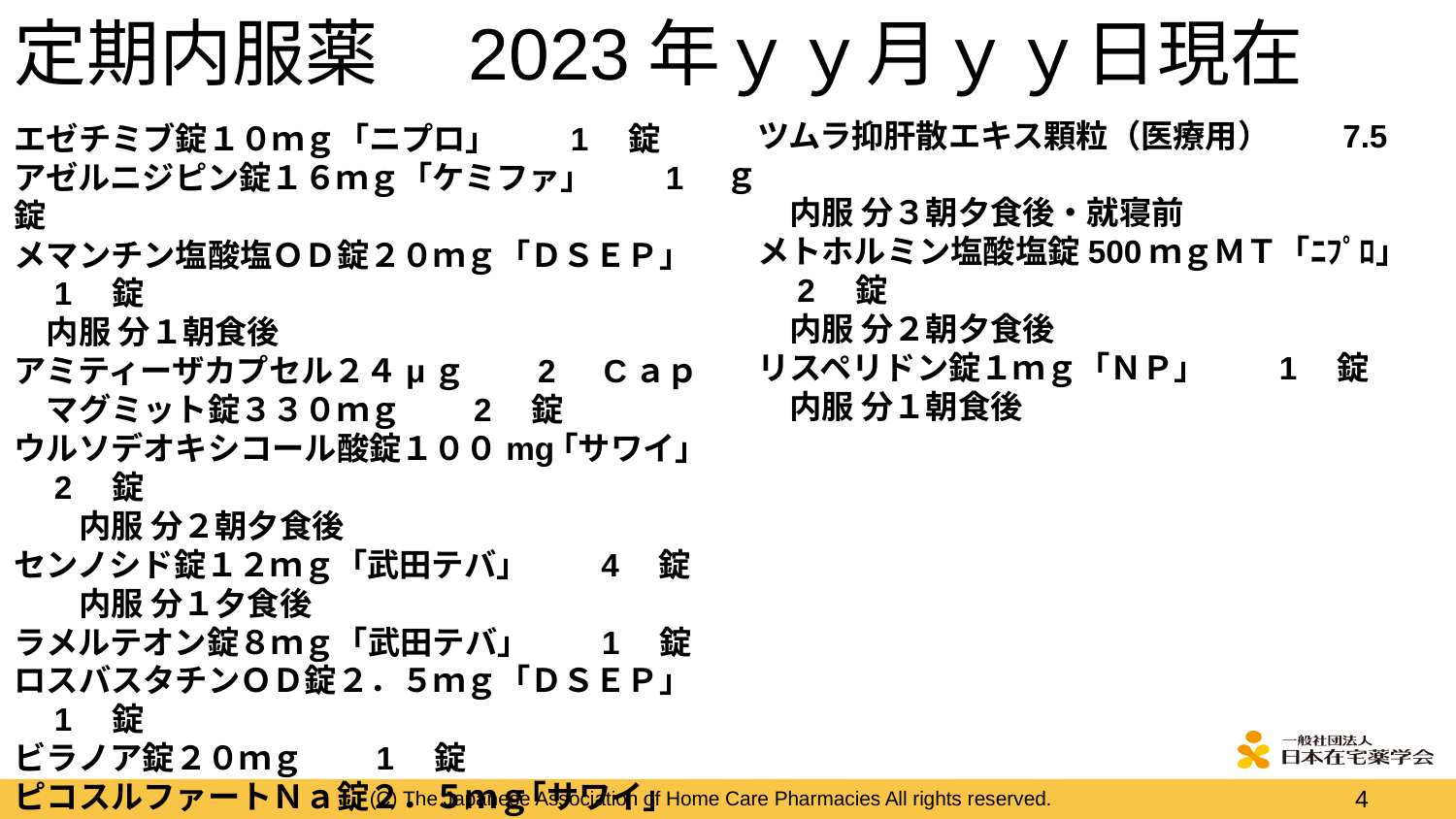

定期内服薬　2023年ｙｙ月ｙｙ日現在
　ツムラ抑肝散エキス顆粒（医療用）　　7.5　ｇ
　　内服 分３朝夕食後・就寝前
　メトホルミン塩酸塩錠500ｍｇＭＴ「ﾆﾌﾟﾛ」　　2　錠
　　内服 分２朝夕食後
　リスペリドン錠１ｍｇ「ＮＰ」　　1　錠
　　内服 分１朝食後

エゼチミブ錠１０ｍｇ「ニプロ」　　1　錠
アゼルニジピン錠１６ｍｇ「ケミファ」　　1　錠
メマンチン塩酸塩ＯＤ錠２０ｍｇ「ＤＳＥＰ」　　1　錠
　内服 分１朝食後
アミティーザカプセル２４μｇ　　2　Cａｐ
　マグミット錠３３０ｍｇ　　2　錠
ウルソデオキシコール酸錠１００mg｢サワイ｣　　2　錠
　　内服 分２朝夕食後
センノシド錠１２ｍｇ「武田テバ」　　4　錠
　　内服 分１夕食後
ラメルテオン錠８ｍｇ「武田テバ」　　1　錠
ロスバスタチンＯＤ錠２．５ｍｇ「ＤＳＥＰ」　　1　錠
ビラノア錠２０ｍｇ　　1　錠
ピコスルファートＮａ錠２．５ｍｇ｢サワイ｣　　1　錠
　　内服 分１寝る前

(C) The Japanese Association of Home Care Pharmacies All rights reserved.
4